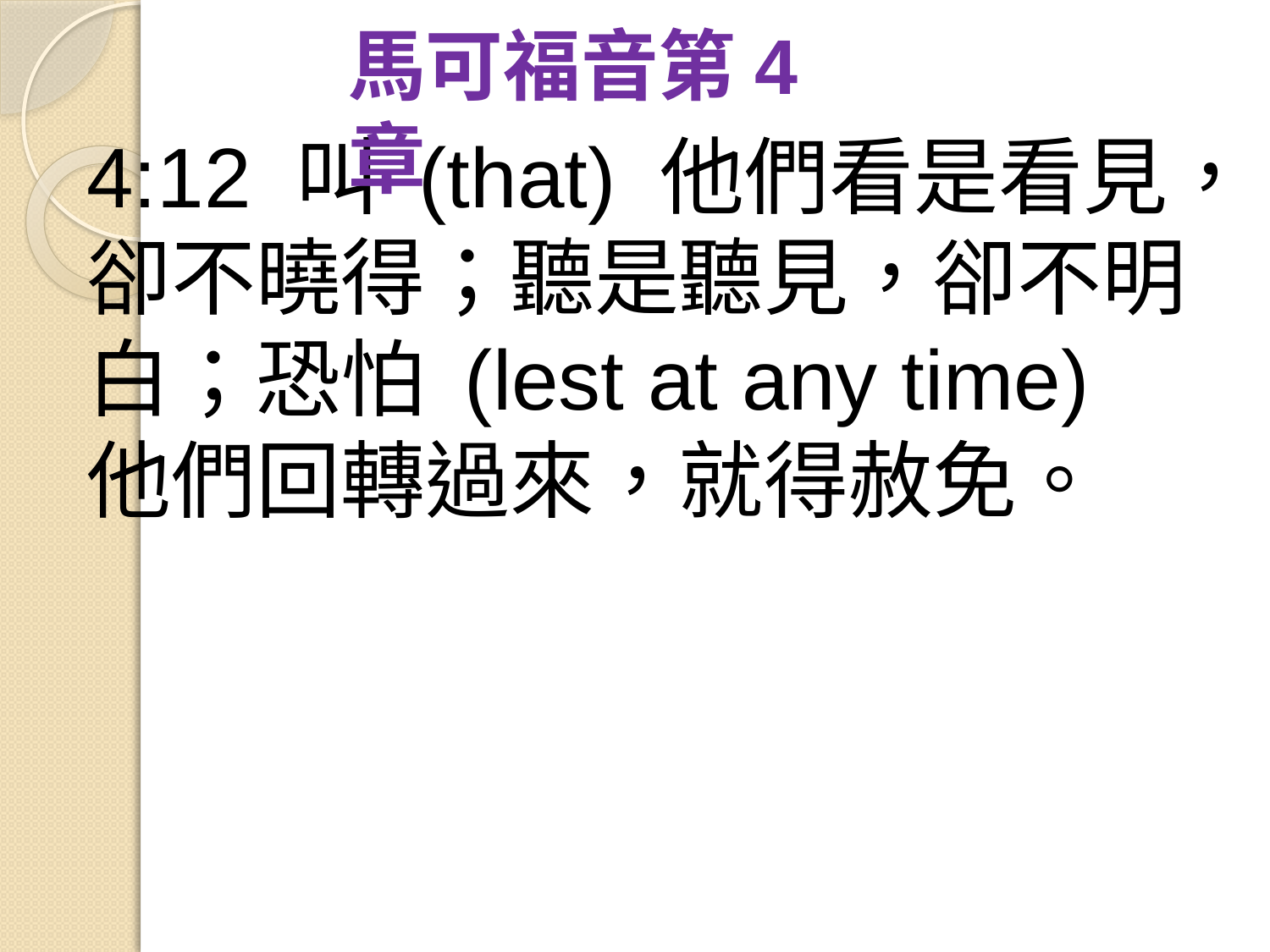

馬可福音第4章
4:12 叫 (that) 他們看是看見，卻不曉得；聽是聽見，卻不明白；恐怕 (lest at any time) 他們回轉過來，就得赦免。